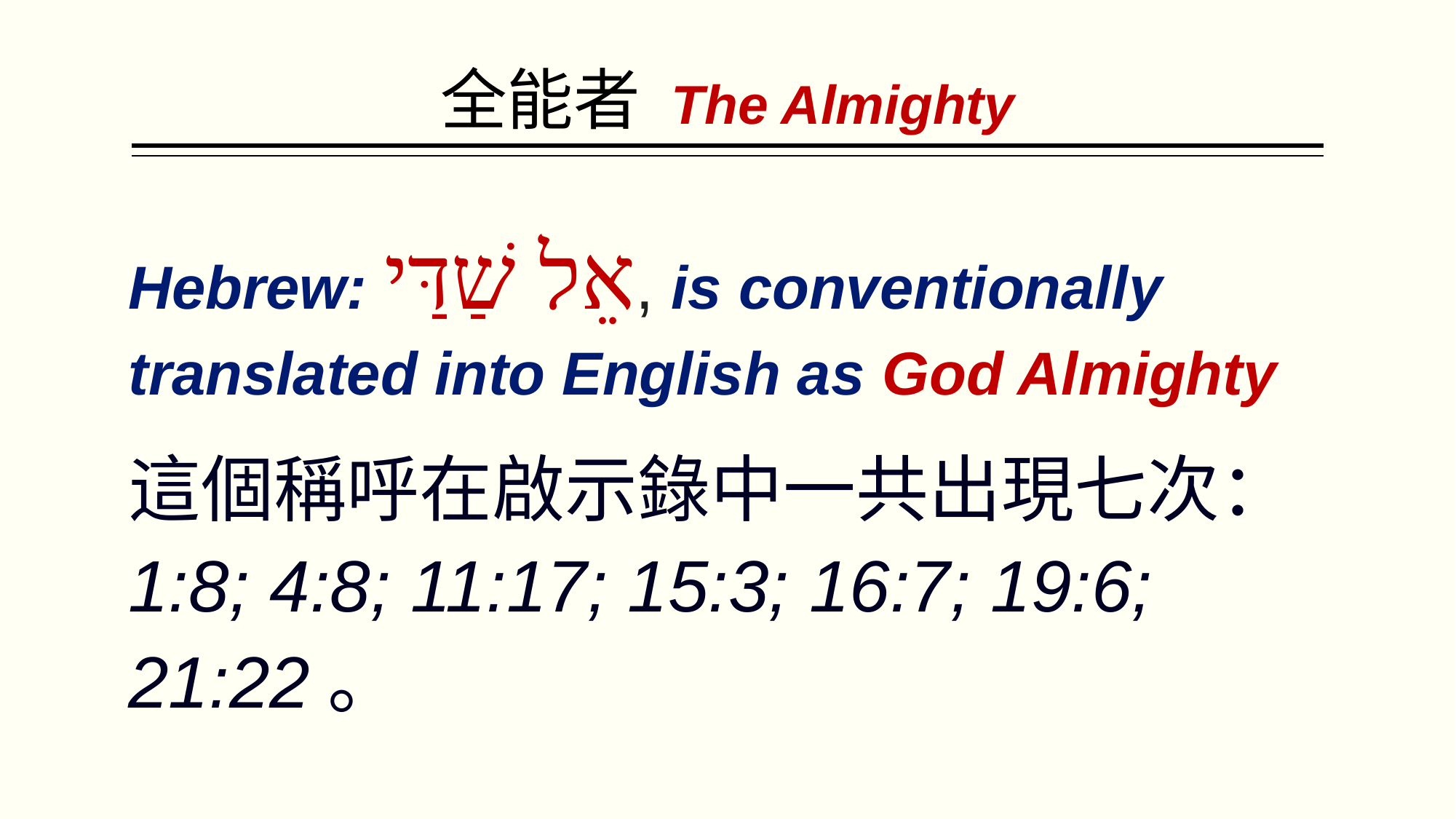

# 全能者 The Almighty
Hebrew: אֵל שַׁדַּי, is conventionally translated into English as God Almighty
這個稱呼在啟示錄中一共出現七次：1:8; 4:8; 11:17; 15:3; 16:7; 19:6; 21:22。